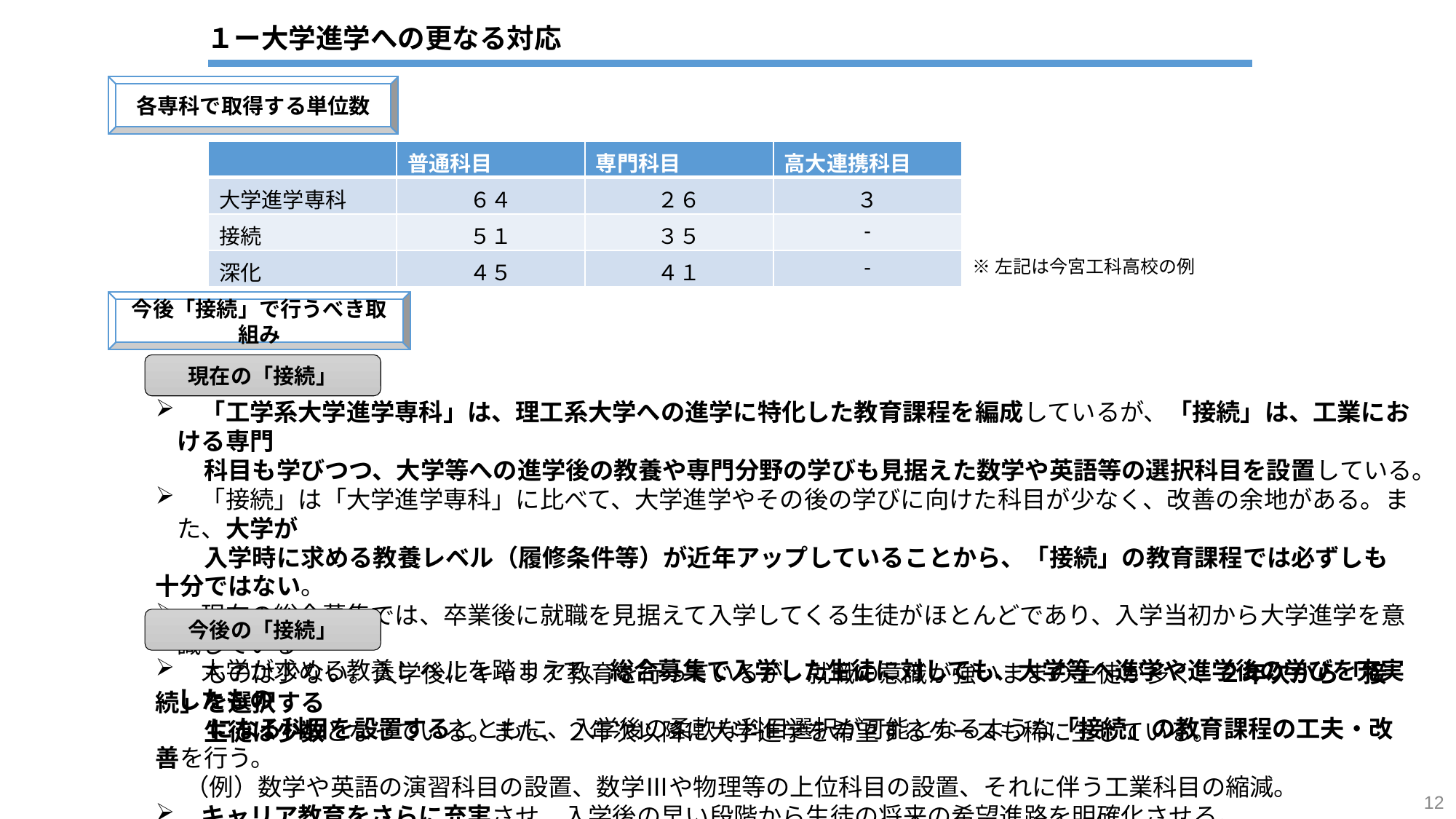

１ー大学進学への更なる対応

各専科で取得する単位数
|  | 普通科目 | 専門科目 | 高大連携科目 |
| --- | --- | --- | --- |
| 大学進学専科 | ６４ | ２６ | ３ |
| 接続 | ５１ | ３５ | - |
| 深化 | ４５ | ４１ | - |
※左記は今宮工科高校の例
今後「接続」で行うべき取組み
現在の「接続」
　「工学系大学進学専科」は、理工系大学への進学に特化した教育課程を編成しているが、「接続」は、工業における専門
　　科目も学びつつ、大学等への進学後の教養や専門分野の学びも見据えた数学や英語等の選択科目を設置している。
　「接続」は「大学進学専科」に比べて、大学進学やその後の学びに向けた科目が少なく、改善の余地がある。また、大学が
　　入学時に求める教養レベル（履修条件等）が近年アップしていることから、「接続」の教育課程では必ずしも十分ではない。
　現在の総合募集では、卒業後に就職を見据えて入学してくる生徒がほとんどであり、入学当初から大学進学を意識している
　　ものは少ない。入学後にキャリア教育を行っているが、就職の意識が強いままの生徒が多く、２年次から「接続」を選択する
　　生徒は少数となっている。また、２年次以降に大学進学を希望するケースも稀に生じている。
今後の「接続」
　大学が求める教養レベルを踏まえて、総合募集で入学した生徒に対しても、大学等へ進学や進学後の学びを充実したもの
　　 になる科目を設置するとともに、入学後の柔軟な科目選択が可能となるような「接続」の教育課程の工夫・改善を行う。
　 （例）数学や英語の演習科目の設置、数学Ⅲや物理等の上位科目の設置、それに伴う工業科目の縮減。
　キャリア教育をさらに充実させ、入学後の早い段階から生徒の将来の希望進路を明確化させる。
　「深化」と「接続」の違いを明確に打ち出し、中学生や保護者、中学校教員等にPRしていく。
12